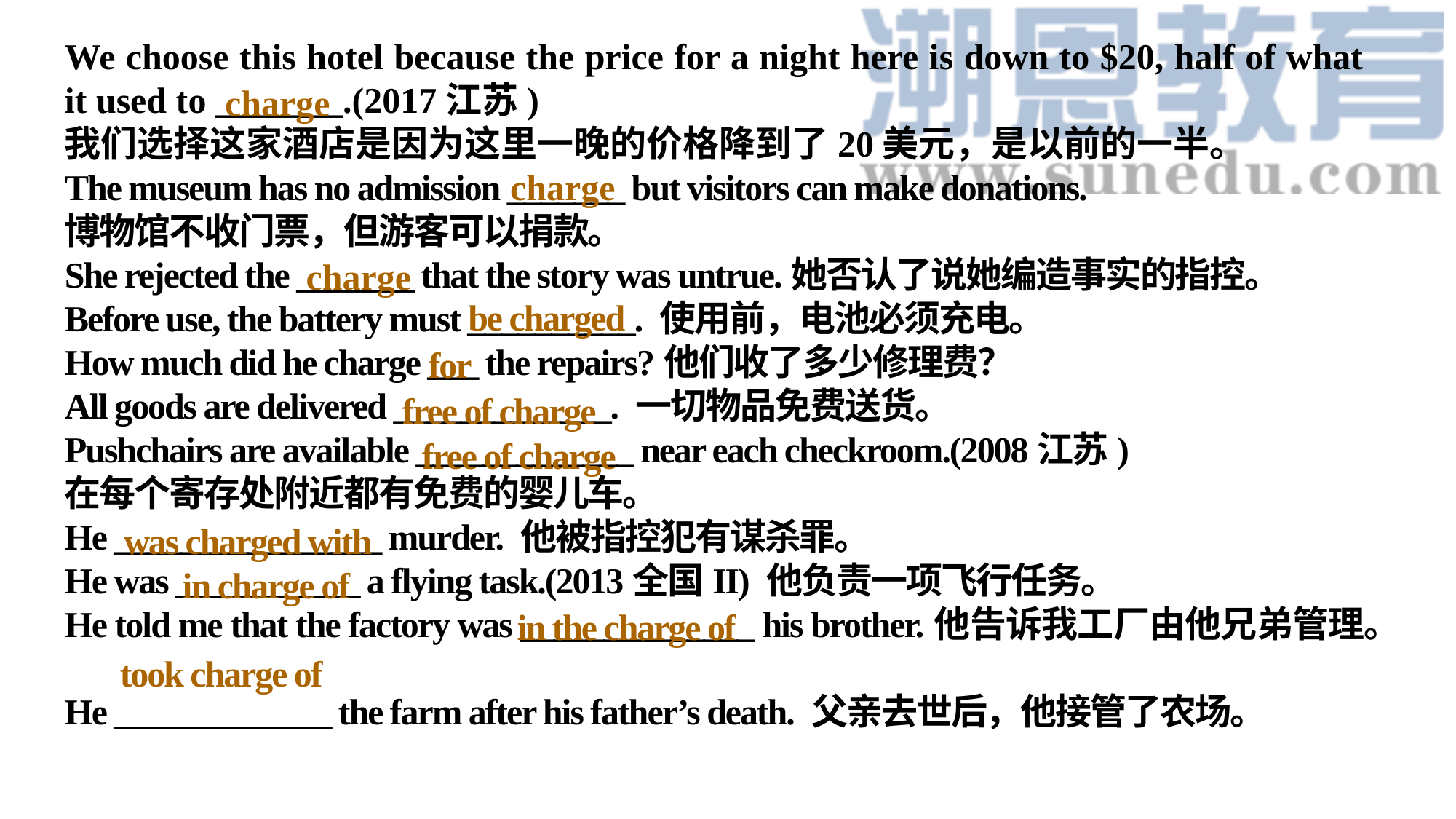

We choose this hotel because the price for a night here is down to $20, half of what it used to _______.(2017江苏)
我们选择这家酒店是因为这里一晚的价格降到了20美元，是以前的一半。
The museum has no admission _______ but visitors can make donations.
博物馆不收门票，但游客可以捐款。
She rejected the _______ that the story was untrue.她否认了说她编造事实的指控。
Before use, the battery must __________. 使用前，电池必须充电。
How much did he charge ___ the repairs?他们收了多少修理费？
All goods are delivered _____________. 一切物品免费送货。
Pushchairs are available _____________ near each checkroom.(2008江苏)
在每个寄存处附近都有免费的婴儿车。
He ________________ murder. 他被指控犯有谋杀罪。
He was ___________ a flying task.(2013全国II) 他负责一项飞行任务。
He told me that the factory was ______________ his brother.他告诉我工厂由他兄弟管理。
He _____________ the farm after his father’s death. 父亲去世后，他接管了农场。
charge
charge
charge
be charged
for
free of charge
free of charge
was charged with
in charge of
in the charge of
took charge of